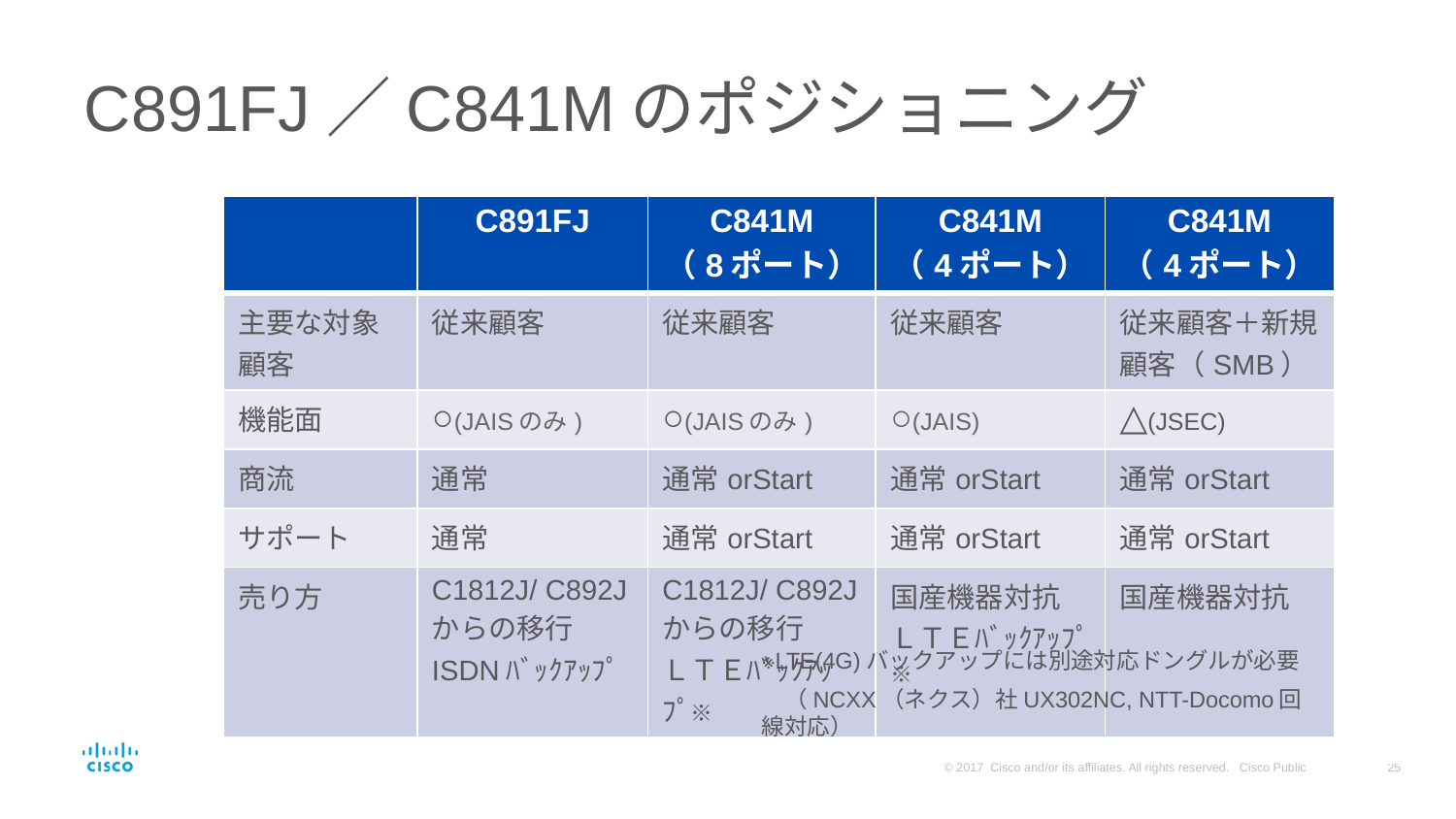

# C891FJ／C841Mのポジショニング
|  | C891FJ | C841M （8ポート） | C841M （4ポート） | C841M （4ポート） |
| --- | --- | --- | --- | --- |
| 主要な対象顧客 | 従来顧客 | 従来顧客 | 従来顧客 | 従来顧客＋新規顧客（SMB） |
| 機能面 | ○(JAISのみ) | ○(JAISのみ) | ○(JAIS) | △(JSEC) |
| 商流 | 通常 | 通常orStart | 通常orStart | 通常orStart |
| サポート | 通常 | 通常orStart | 通常orStart | 通常orStart |
| 売り方 | C1812J/ C892Jからの移行 ISDNﾊﾞｯｸｱｯﾌﾟ | C1812J/ C892Jからの移行 ＬＴＥﾊﾞｯｸｱｯﾌﾟ※ | 国産機器対抗 ＬＴＥﾊﾞｯｸｱｯﾌﾟ※ | 国産機器対抗 |
※LTE(4G)バックアップには別途対応ドングルが必要
　（NCXX（ネクス）社UX302NC, NTT-Docomo回線対応）